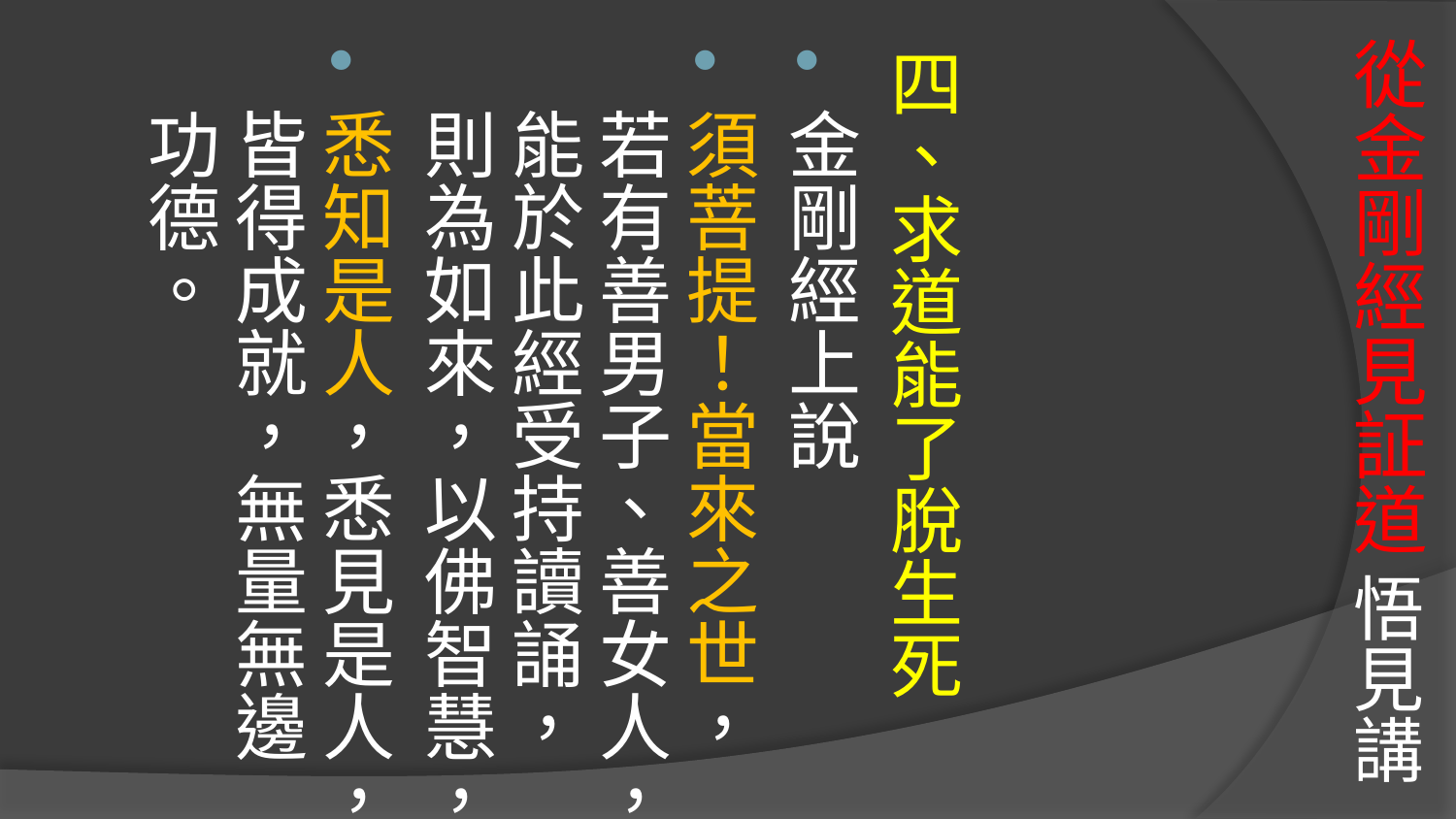

四、求道能了脫生死
金剛經上說
須菩提！當來之世，若有善男子、善女人，能於此經受持讀誦，則為如來，以佛智慧，
悉知是人，悉見是人，皆得成就，無量無邊功德。

# 從金剛經見証道 悟見講